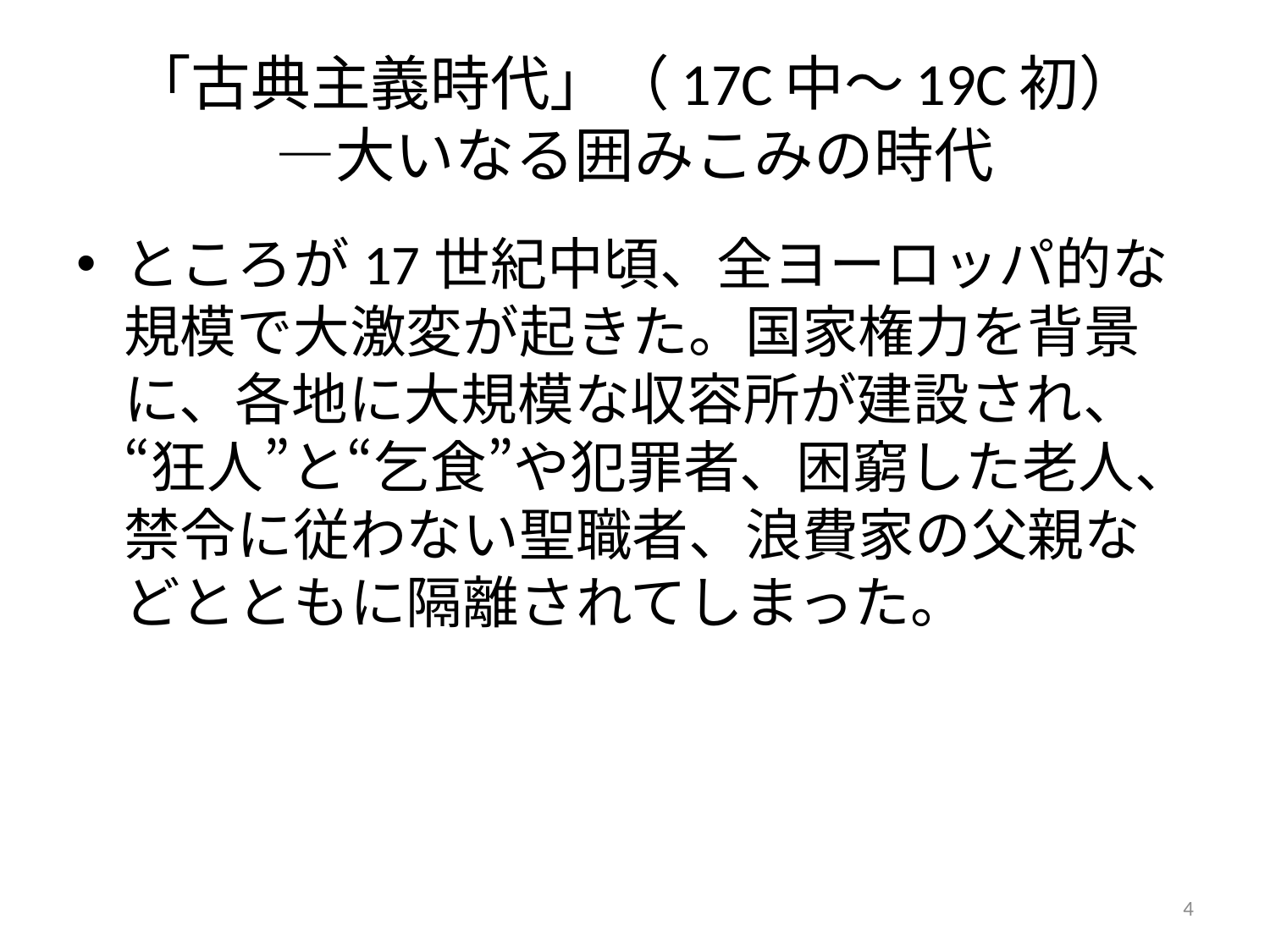

# 「古典主義時代」（17C中～19C初） ―大いなる囲みこみの時代
ところが17世紀中頃、全ヨーロッパ的な規模で大激変が起きた。国家権力を背景に、各地に大規模な収容所が建設され、“狂人”と“乞食”や犯罪者、困窮した老人、禁令に従わない聖職者、浪費家の父親などとともに隔離されてしまった。

4